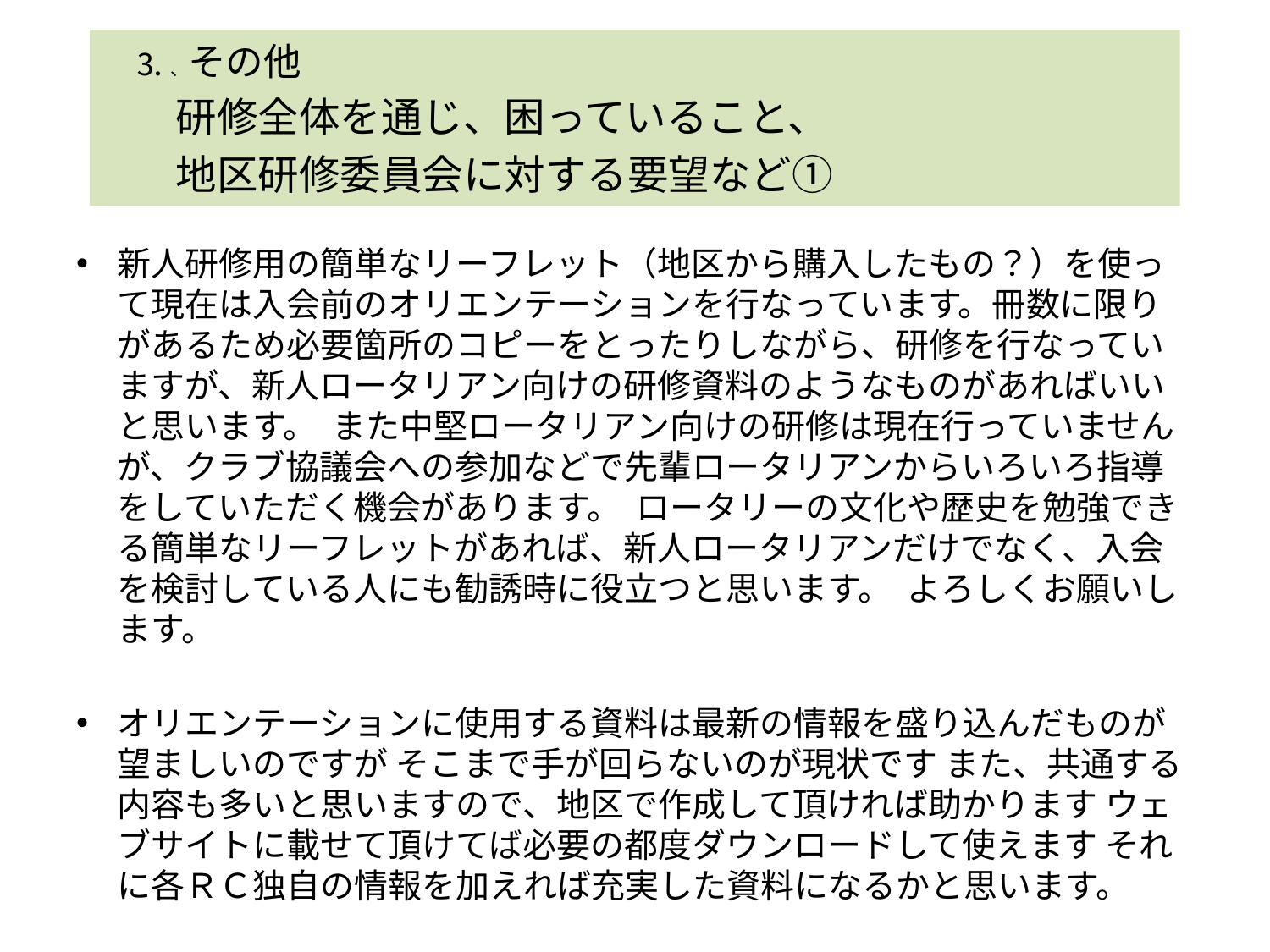

⒊、その他
研修全体を通じ、困っていること、
地区研修委員会に対する要望など①
新人研修用の簡単なリーフレット（地区から購入したもの？）を使って現在は入会前のオリエンテーションを行なっています。冊数に限りがあるため必要箇所のコピーをとったりしながら、研修を行なっていますが、新人ロータリアン向けの研修資料のようなものがあればいいと思います。  また中堅ロータリアン向けの研修は現在行っていませんが、クラブ協議会への参加などで先輩ロータリアンからいろいろ指導をしていただく機会があります。  ロータリーの文化や歴史を勉強できる簡単なリーフレットがあれば、新人ロータリアンだけでなく、入会を検討している人にも勧誘時に役立つと思います。  よろしくお願いします。

オリエンテーションに使用する資料は最新の情報を盛り込んだものが望ましいのですが そこまで手が回らないのが現状です また、共通する内容も多いと思いますので、地区で作成して頂ければ助かります ウェブサイトに載せて頂けてば必要の都度ダウンロードして使えます それに各ＲＣ独自の情報を加えれば充実した資料になるかと思います。